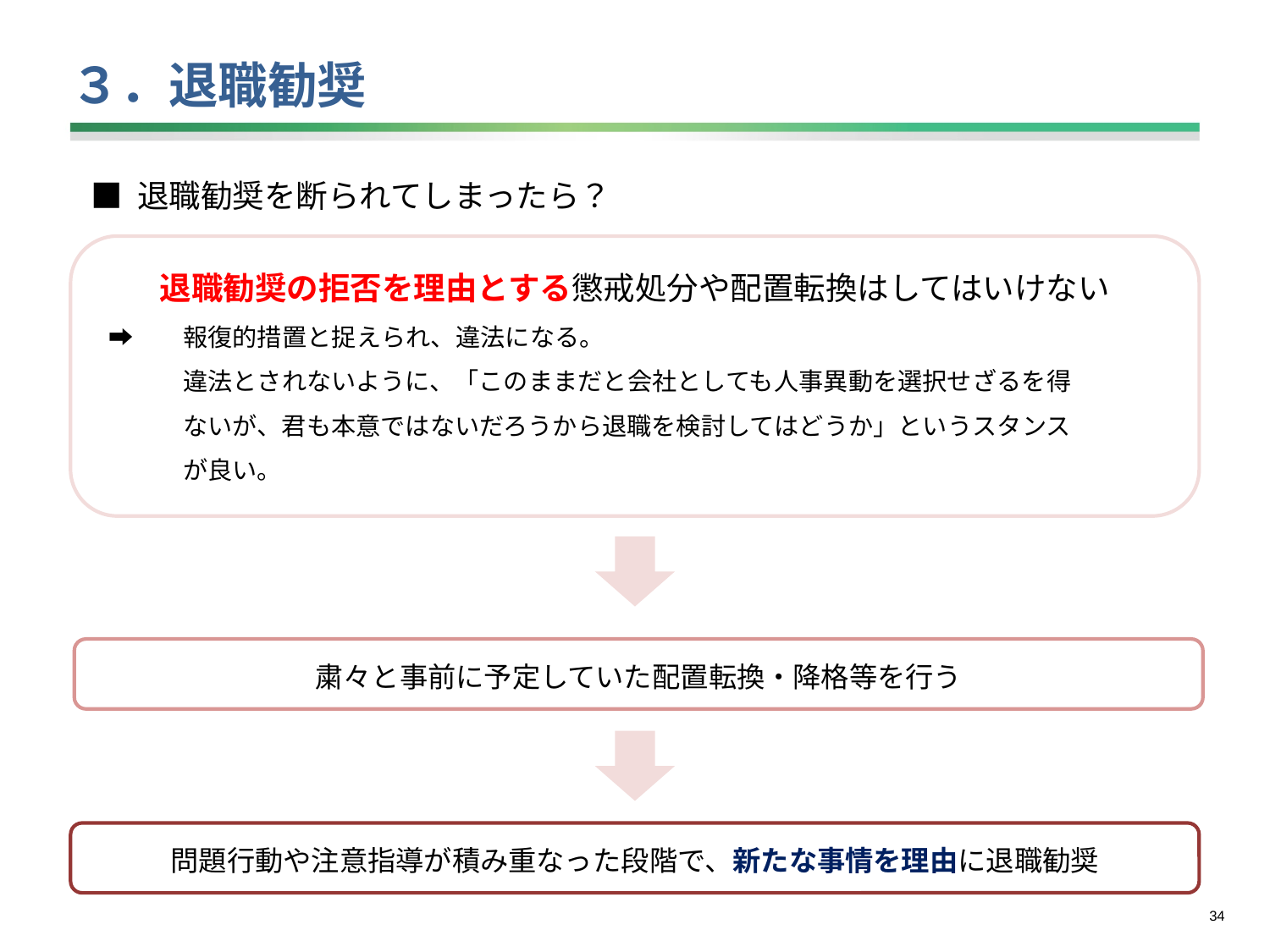

# ３．退職勧奨

■ 退職勧奨を断られてしまったら？
退職勧奨の拒否を理由とする懲戒処分や配置転換はしてはいけない
　➡　　報復的措置と捉えられ、違法になる。
　　　　違法とされないように、「このままだと会社としても人事異動を選択せざるを得
　　　　ないが、君も本意ではないだろうから退職を検討してはどうか」というスタンス
　　　　が良い。

粛々と事前に予定していた配置転換・降格等を行う

問題行動や注意指導が積み重なった段階で、新たな事情を理由に退職勧奨
34